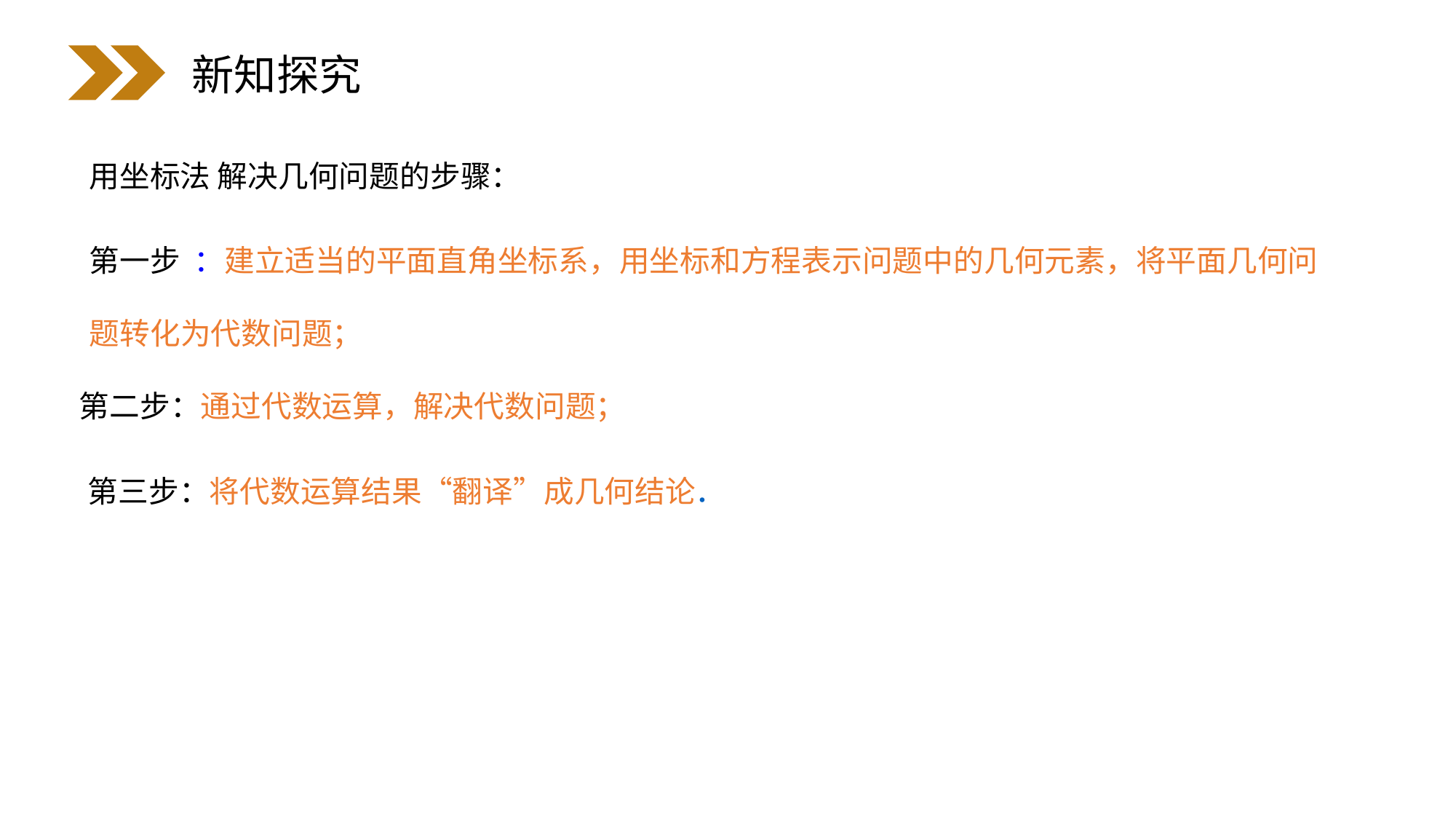

新知探究
用坐标法 解决几何问题的步骤：
第一步  ：建立适当的平面直角坐标系，用坐标和方程表示问题中的几何元素，将平面几何问
题转化为代数问题；
第二步：通过代数运算，解决代数问题；
第三步：将代数运算结果“翻译”成几何结论．